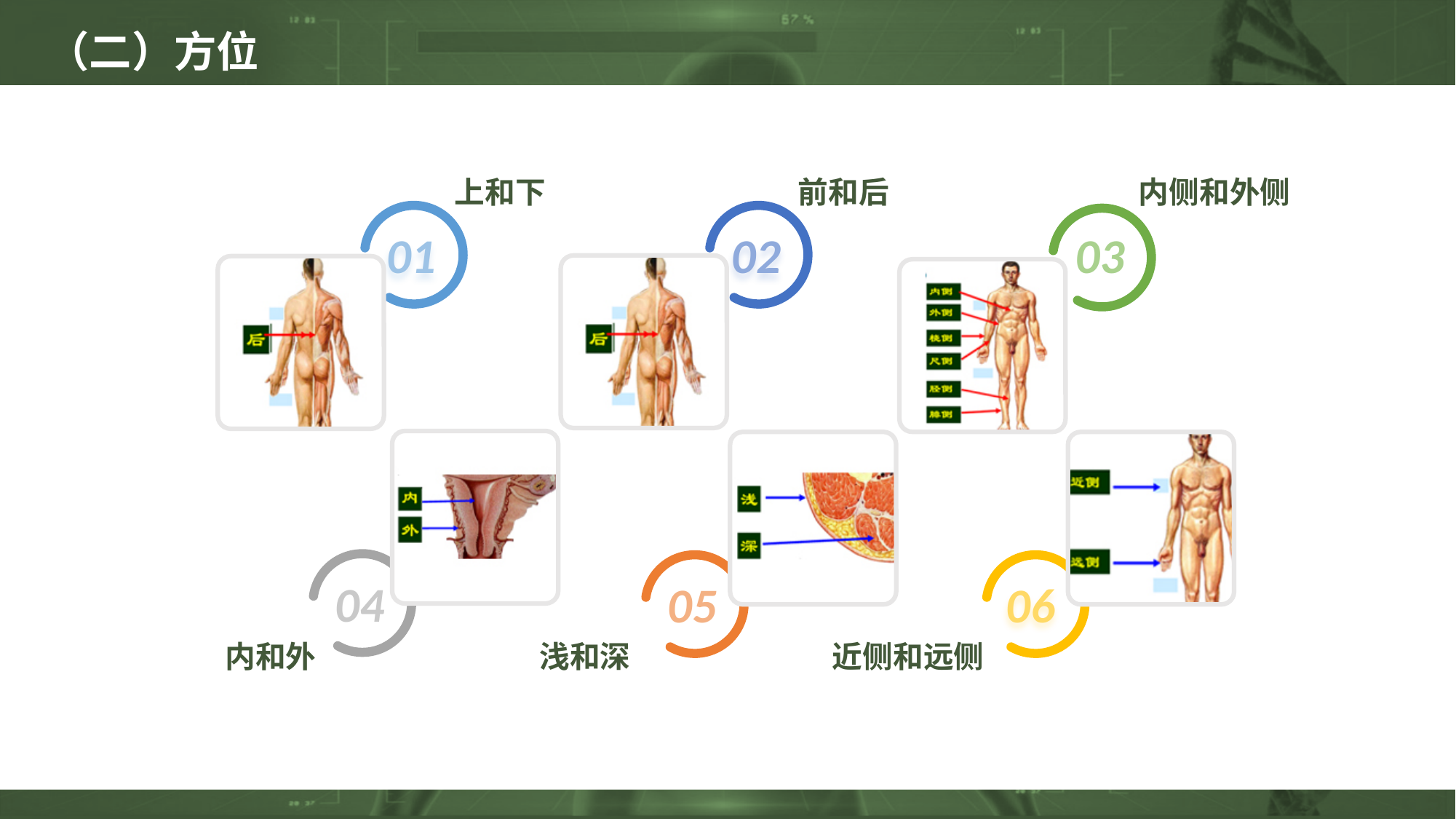

（二）方位
上和下

0 1

前和后

0 2

内侧和外侧

0 3

0 4
内和外

0 5
浅和深

0 6
近侧和远侧